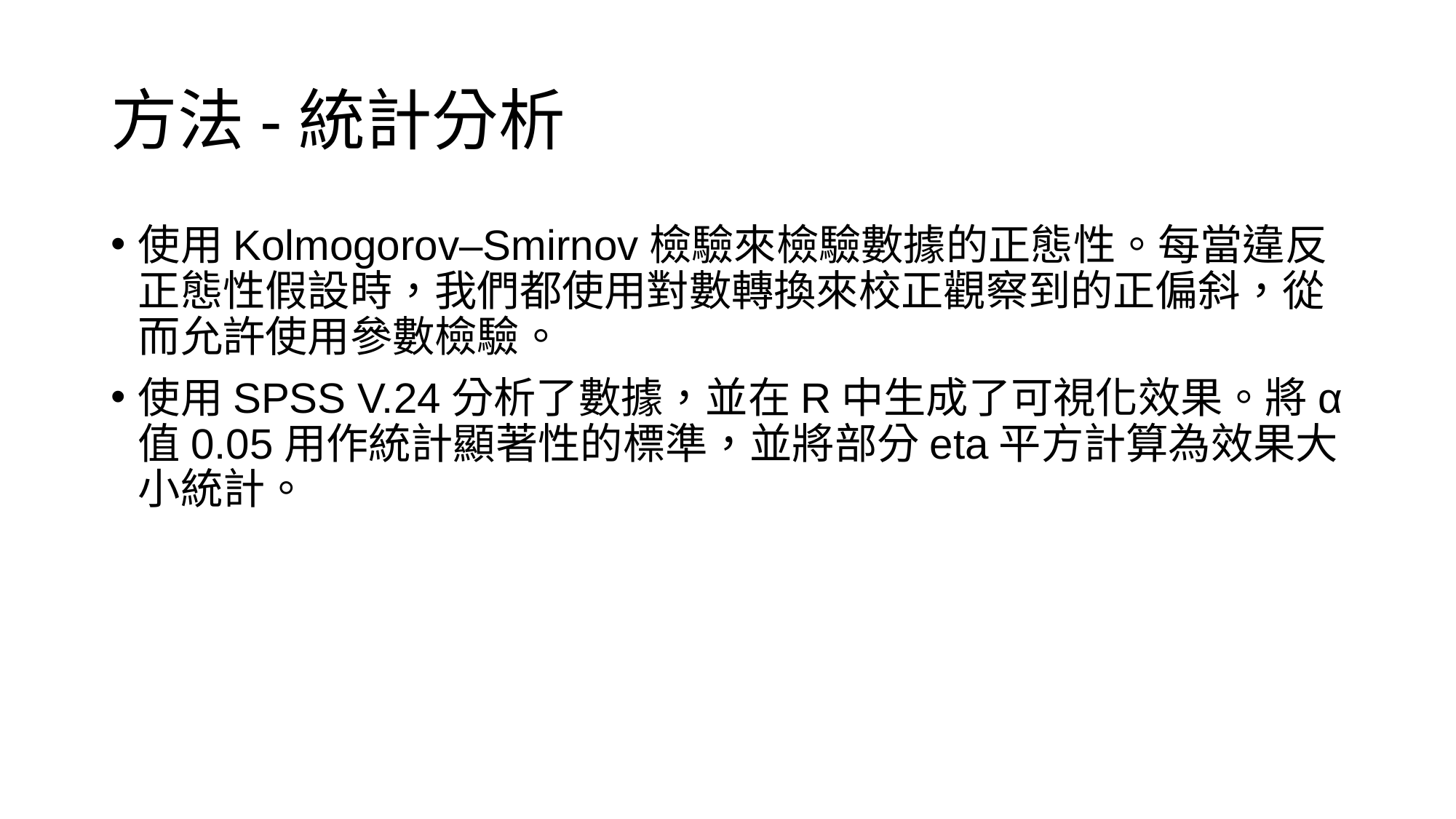

# 方法-統計分析
使用Kolmogorov–Smirnov檢驗來檢驗數據的正態性。每當違反正態性假設時，我們都使用對數轉換來校正觀察到的正偏斜，從而允許使用參數檢驗。
使用SPSS V.24分析了數據，並在R中生成了可視化效果。將α值0.05用作統計顯著性的標準，並將部分eta平方計算為效果大小統計。